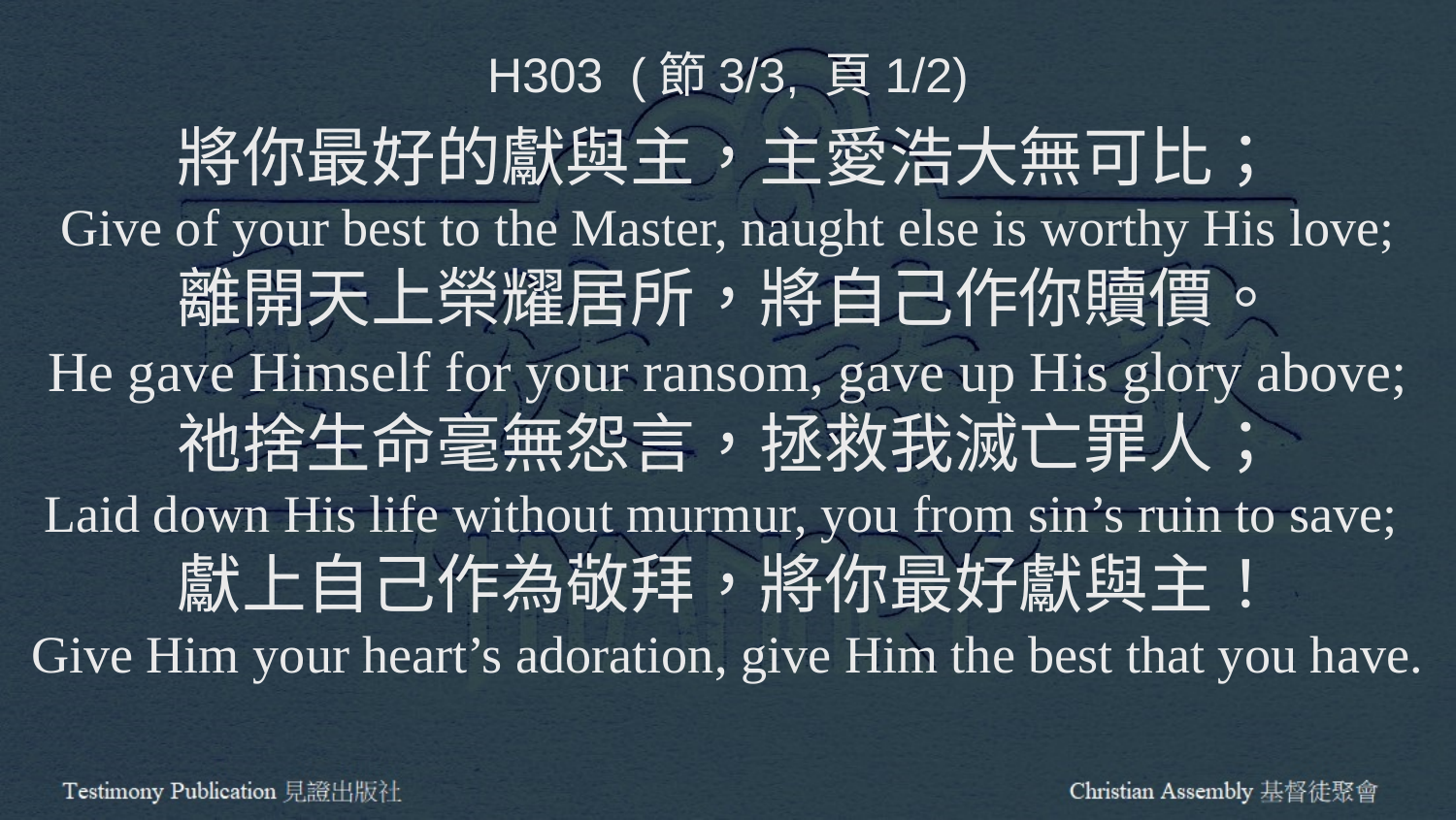

H303  (節3/3, 頁1/2)
將你最好的獻與主，主愛浩大無可比；
Give of your best to the Master, naught else is worthy His love;
離開天上榮耀居所，將自己作你贖價。
He gave Himself for your ransom, gave up His glory above;
祂捨生命毫無怨言，拯救我滅亡罪人；
Laid down His life without murmur, you from sin’s ruin to save;
獻上自己作為敬拜，將你最好獻與主！
Give Him your heart’s adoration, give Him the best that you have.